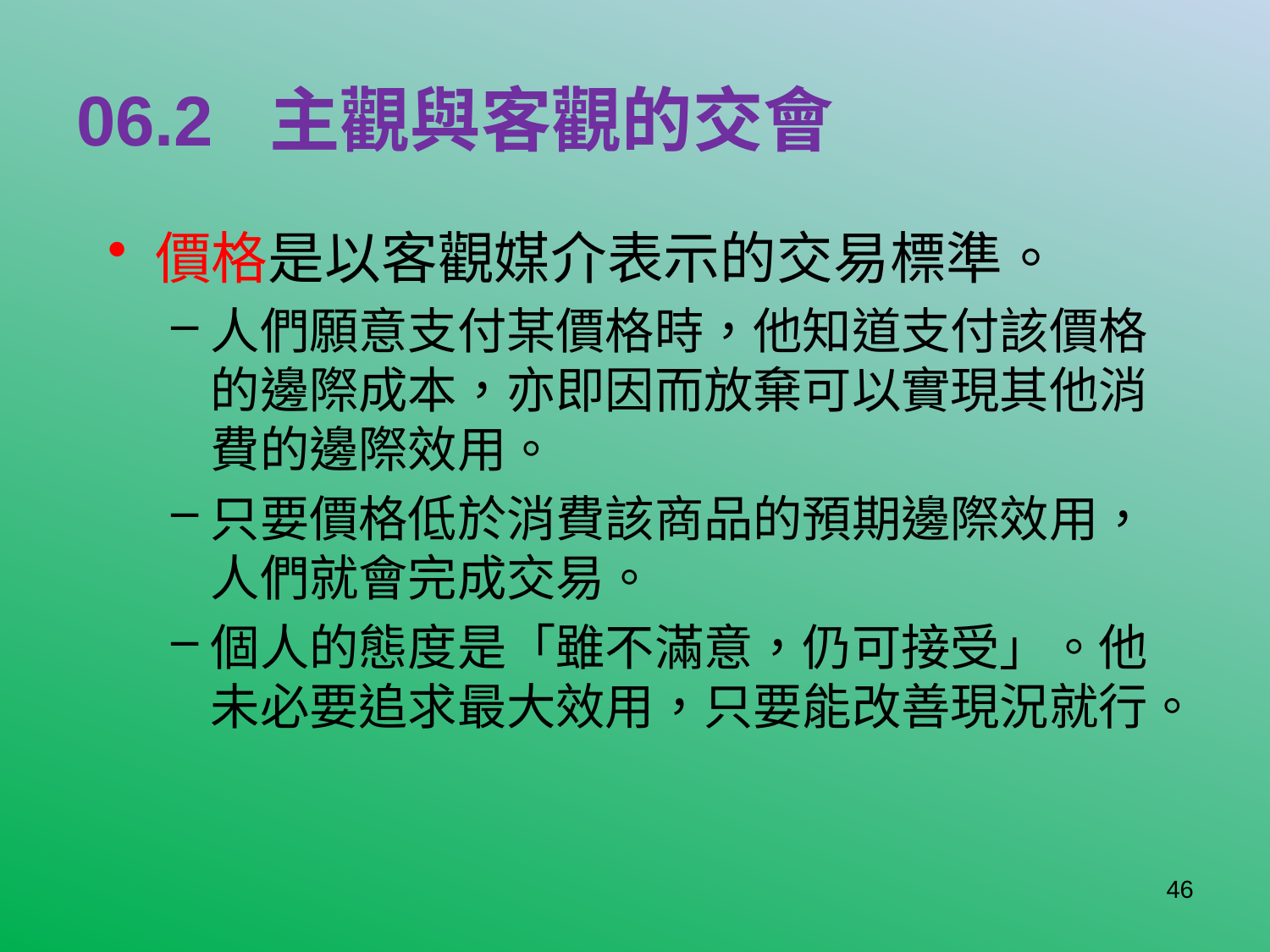

# 06.2  主觀與客觀的交會
價格是以客觀媒介表示的交易標準。
人們願意支付某價格時，他知道支付該價格的邊際成本，亦即因而放棄可以實現其他消費的邊際效用。
只要價格低於消費該商品的預期邊際效用，人們就會完成交易。
個人的態度是「雖不滿意，仍可接受」。他未必要追求最大效用，只要能改善現況就行。
46